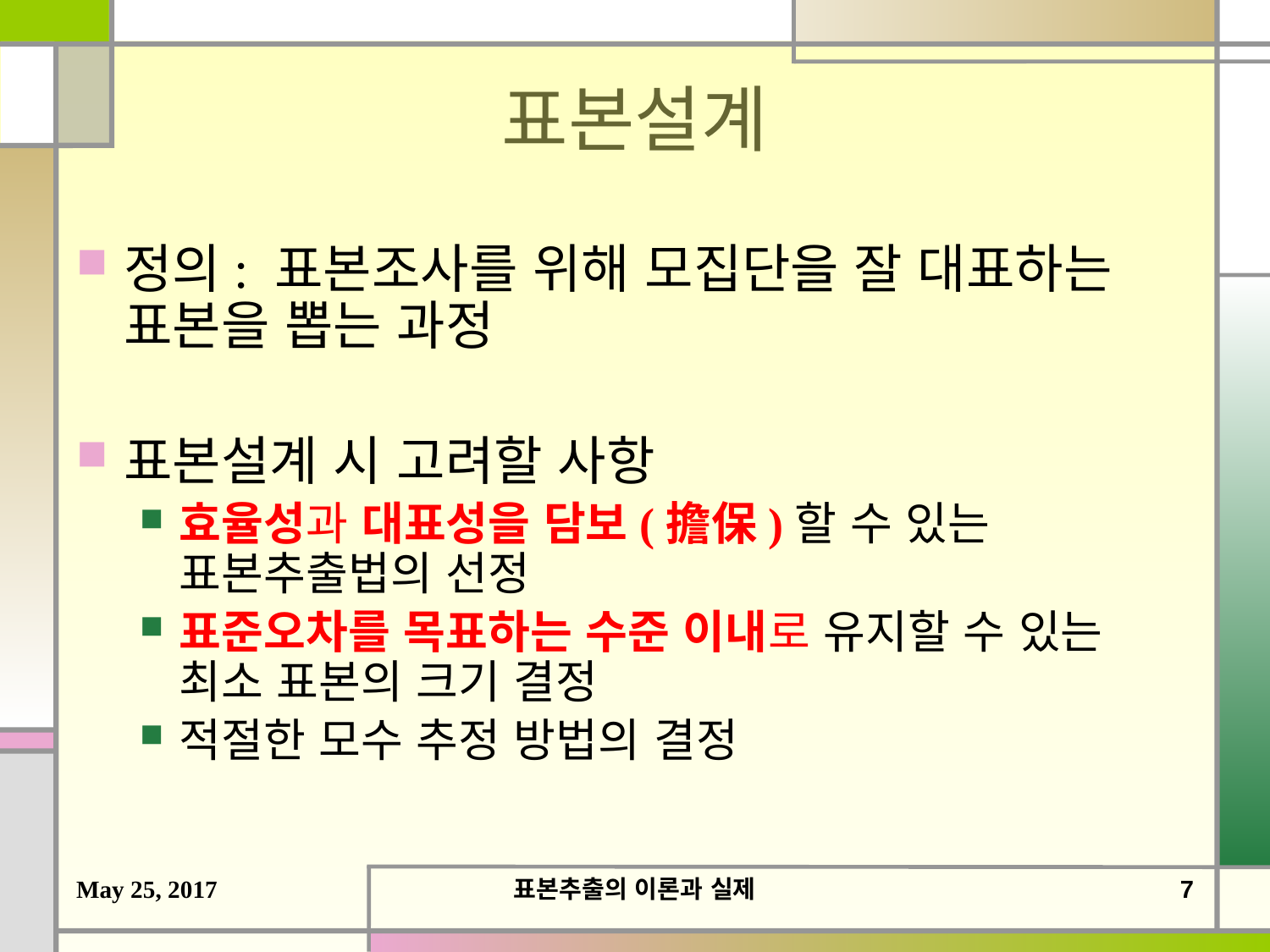

# 표본설계
정의: 표본조사를 위해 모집단을 잘 대표하는 표본을 뽑는 과정

표본설계 시 고려할 사항
효율성과 대표성을 담보(擔保)할 수 있는 표본추출법의 선정
표준오차를 목표하는 수준 이내로 유지할 수 있는 최소 표본의 크기 결정
적절한 모수 추정 방법의 결정
May 25, 2017

표본추출의 이론과 실제

7